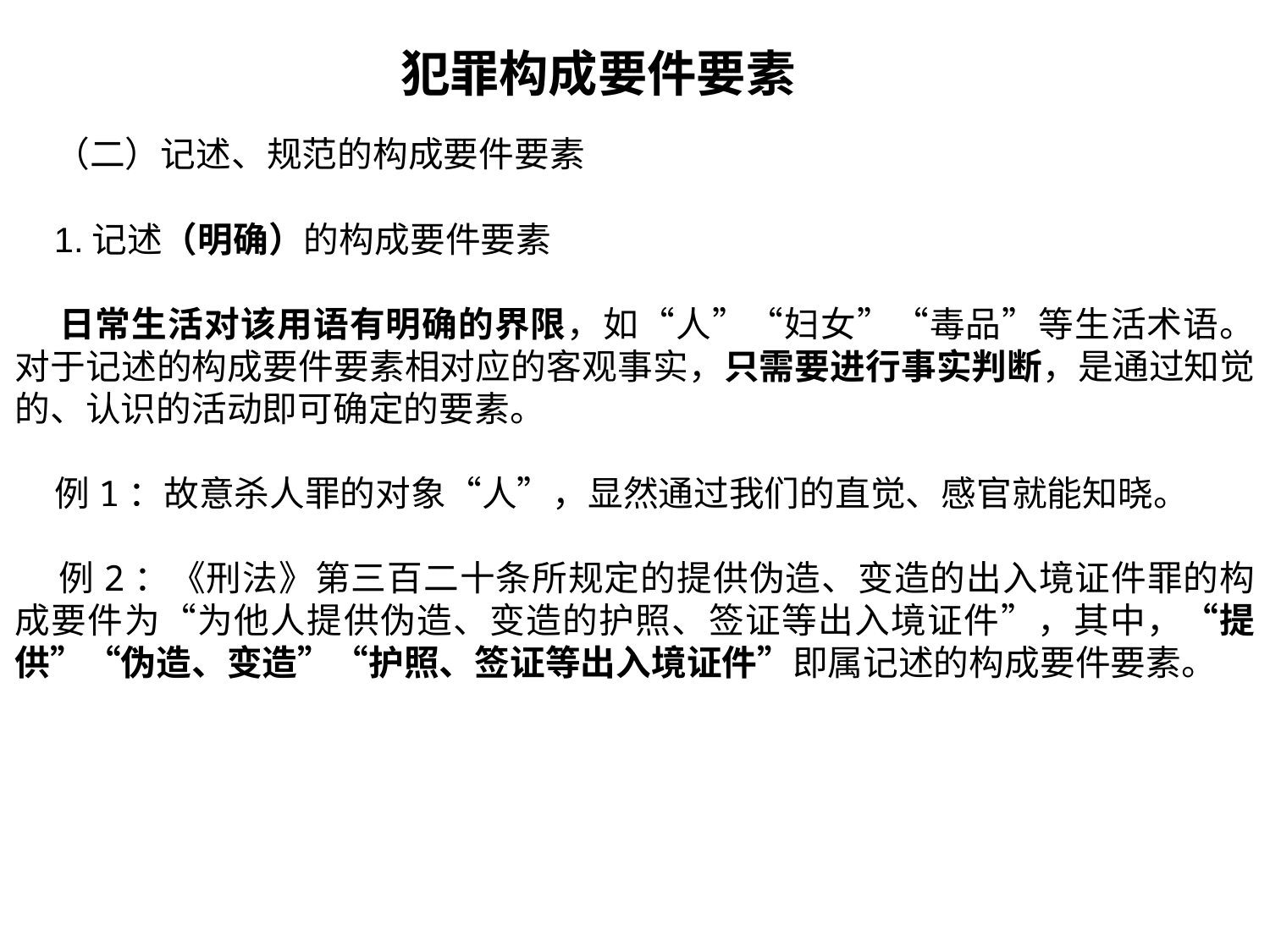

犯罪构成要件要素
    （二）记述、规范的构成要件要素

    1.记述（明确）的构成要件要素

    日常生活对该用语有明确的界限，如“人”“妇女”“毒品”等生活术语。对于记述的构成要件要素相对应的客观事实，只需要进行事实判断，是通过知觉的、认识的活动即可确定的要素。

    例1：故意杀人罪的对象“人”，显然通过我们的直觉、感官就能知晓。

    例2：《刑法》第三百二十条所规定的提供伪造、变造的出入境证件罪的构成要件为“为他人提供伪造、变造的护照、签证等出入境证件”，其中，“提供”“伪造、变造”“护照、签证等出入境证件”即属记述的构成要件要素。